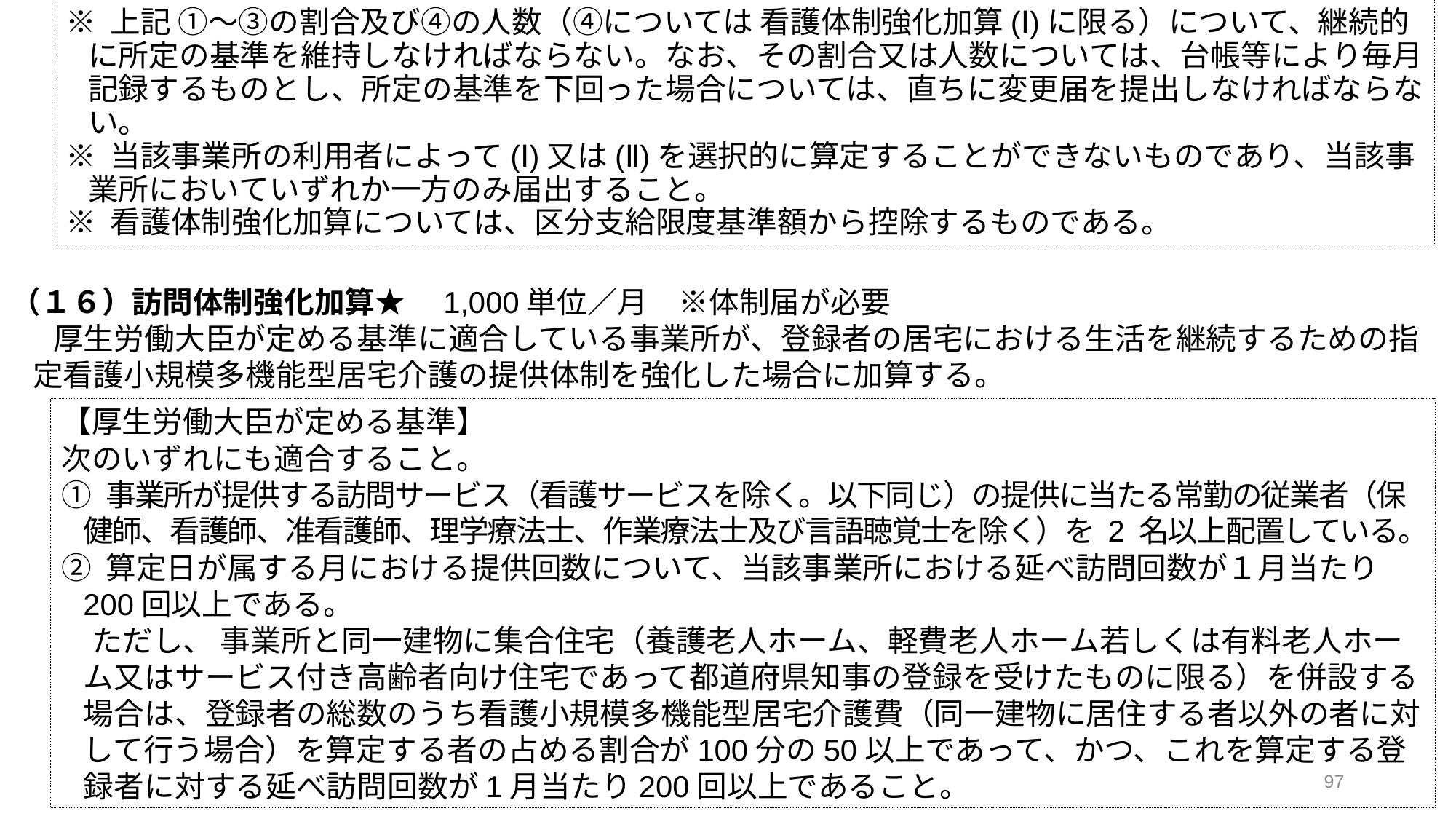

※ 上記 ①～③の割合及び④の人数（④については 看護体制強化加算(Ⅰ)に限る）について、継続的に所定の基準を維持しなければならない。なお、その割合又は人数については、台帳等により毎月記録するものとし、所定の基準を下回った場合については、直ちに変更届を提出しなければならない。
※ 当該事業所の利用者によって(Ⅰ)又は(Ⅱ)を選択的に算定することができないものであり、当該事業所においていずれか一方のみ届出すること。
※ 看護体制強化加算については、区分支給限度基準額から控除するものである。
（１６）訪問体制強化加算★　1,000単位／月　※体制届が必要
厚生労働大臣が定める基準に適合している事業所が、登録者の居宅における生活を継続するための指定看護小規模多機能型居宅介護の提供体制を強化した場合に加算する。

【厚生労働大臣が定める基準】
次のいずれにも適合すること。
① 事業所が提供する訪問サービス（看護サービスを除く。以下同じ）の提供に当たる常勤の従業者（保健師、看護師、准看護師、理学療法士、作業療法士及び言語聴覚士を除く）を 2 名以上配置している。
② 算定日が属する月における提供回数について、当該事業所における延べ訪問回数が１月当たり
200回以上である。
ただし、 事業所と同一建物に集合住宅（養護老人ホーム、軽費老人ホーム若しくは有料老人ホーム又はサービス付き高齢者向け住宅であって都道府県知事の登録を受けたものに限る）を併設する場合は、登録者の総数のうち看護小規模多機能型居宅介護費（同一建物に居住する者以外の者に対して行う場合）を算定する者の占める割合が100分の50以上であって、かつ、これを算定する登録者に対する延べ訪問回数が1月当たり200回以上であること。
97